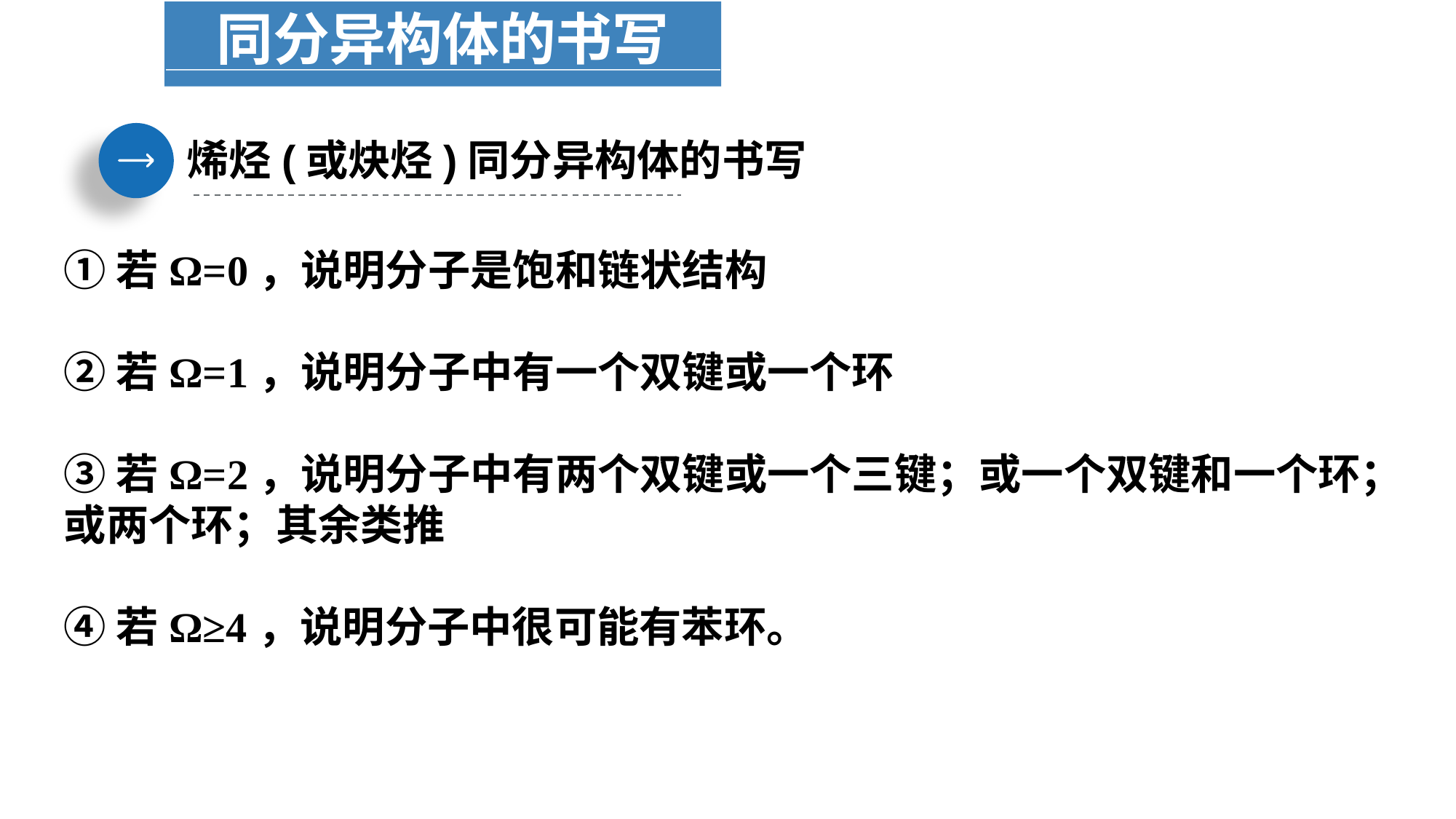

同分异构体的书写

烯烃(或炔烃)同分异构体的书写
①若Ω=0，说明分子是饱和链状结构

②若Ω=1，说明分子中有一个双键或一个环

③若Ω=2，说明分子中有两个双键或一个三键；或一个双键和一个环；或两个环；其余类推

④若Ω≥4，说明分子中很可能有苯环。